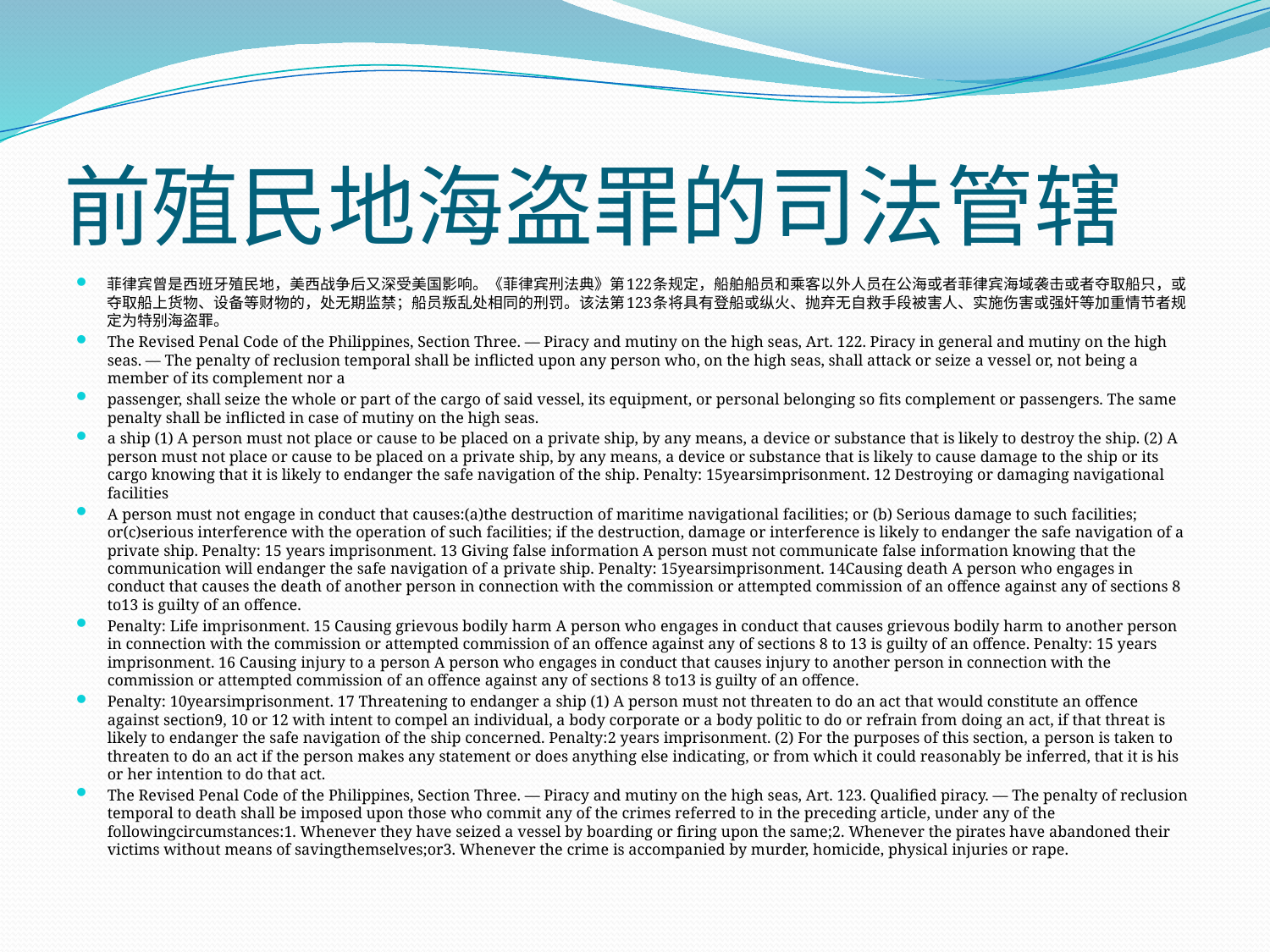

# 前殖民地海盗罪的司法管辖
菲律宾曾是西班牙殖民地，美西战争后又深受美国影响。《菲律宾刑法典》第122条规定，船舶船员和乘客以外人员在公海或者菲律宾海域袭击或者夺取船只，或夺取船上货物、设备等财物的，处无期监禁；船员叛乱处相同的刑罚。该法第123条将具有登船或纵火、抛弃无自救手段被害人、实施伤害或强奸等加重情节者规定为特别海盗罪。
The Revised Penal Code of the Philippines, Section Three. — Piracy and mutiny on the high seas, Art. 122. Piracy in general and mutiny on the high seas. — The penalty of reclusion temporal shall be inflicted upon any person who, on the high seas, shall attack or seize a vessel or, not being a member of its complement nor a
passenger, shall seize the whole or part of the cargo of said vessel, its equipment, or personal belonging so fits complement or passengers. The same penalty shall be inflicted in case of mutiny on the high seas.
a ship (1) A person must not place or cause to be placed on a private ship, by any means, a device or substance that is likely to destroy the ship. (2) A person must not place or cause to be placed on a private ship, by any means, a device or substance that is likely to cause damage to the ship or its cargo knowing that it is likely to endanger the safe navigation of the ship. Penalty: 15yearsimprisonment. 12 Destroying or damaging navigational facilities
A person must not engage in conduct that causes:(a)the destruction of maritime navigational facilities; or (b) Serious damage to such facilities; or(c)serious interference with the operation of such facilities; if the destruction, damage or interference is likely to endanger the safe navigation of a private ship. Penalty: 15 years imprisonment. 13 Giving false information A person must not communicate false information knowing that the communication will endanger the safe navigation of a private ship. Penalty: 15yearsimprisonment. 14Causing death A person who engages in conduct that causes the death of another person in connection with the commission or attempted commission of an offence against any of sections 8 to13 is guilty of an offence.
Penalty: Life imprisonment. 15 Causing grievous bodily harm A person who engages in conduct that causes grievous bodily harm to another person in connection with the commission or attempted commission of an offence against any of sections 8 to 13 is guilty of an offence. Penalty: 15 years imprisonment. 16 Causing injury to a person A person who engages in conduct that causes injury to another person in connection with the commission or attempted commission of an offence against any of sections 8 to13 is guilty of an offence.
Penalty: 10yearsimprisonment. 17 Threatening to endanger a ship (1) A person must not threaten to do an act that would constitute an offence against section9, 10 or 12 with intent to compel an individual, a body corporate or a body politic to do or refrain from doing an act, if that threat is likely to endanger the safe navigation of the ship concerned. Penalty:2 years imprisonment. (2) For the purposes of this section, a person is taken to threaten to do an act if the person makes any statement or does anything else indicating, or from which it could reasonably be inferred, that it is his or her intention to do that act.
The Revised Penal Code of the Philippines, Section Three. — Piracy and mutiny on the high seas, Art. 123. Qualified piracy. — The penalty of reclusion temporal to death shall be imposed upon those who commit any of the crimes referred to in the preceding article, under any of the followingcircumstances:1. Whenever they have seized a vessel by boarding or firing upon the same;2. Whenever the pirates have abandoned their victims without means of savingthemselves;or3. Whenever the crime is accompanied by murder, homicide, physical injuries or rape.